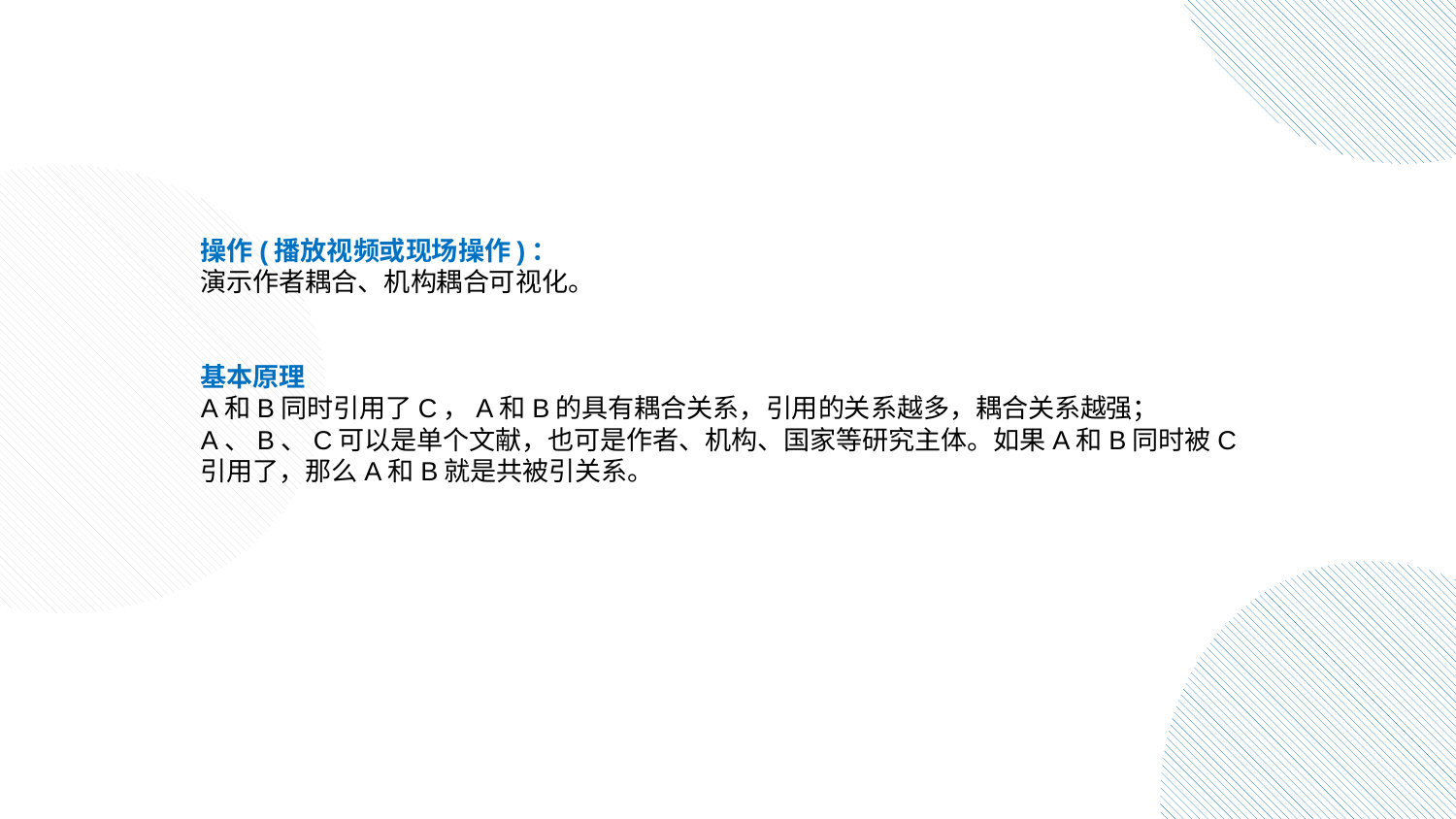

操作(播放视频或现场操作)：
演示作者耦合、机构耦合可视化。

基本原理
A和B同时引用了C，A和B的具有耦合关系，引用的关系越多，耦合关系越强；A、B、C可以是单个文献，也可是作者、机构、国家等研究主体。如果A和B同时被C引用了，那么A和B就是共被引关系。